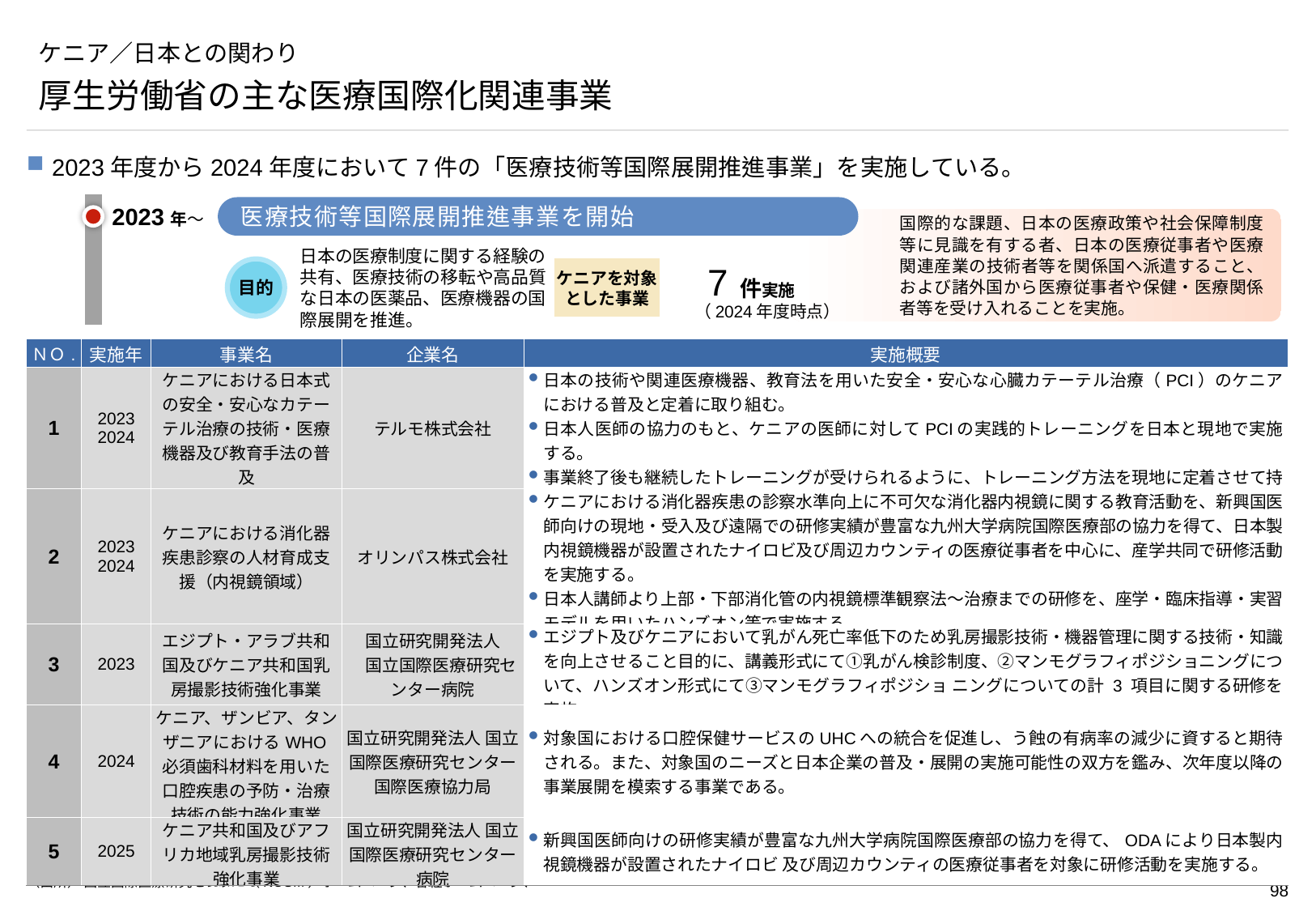

# ケニア／日本との関わり
厚生労働省の主な医療国際化関連事業
2023年度から2024年度において7件の「医療技術等国際展開推進事業」を実施している。
2023年～
医療技術等国際展開推進事業を開始

国際的な課題、日本の医療政策や社会保障制度等に見識を有する者、日本の医療従事者や医療関連産業の技術者等を関係国へ派遣すること、および諸外国から医療従事者や保健・医療関係者等を受け入れることを実施。
7
ケニアを対象とした事業
目的
日本の医療制度に関する経験の共有、医療技術の移転や高品質な日本の医薬品、医療機器の国際展開を推進。
件実施
（2024年度時点）
| ＮＯ. | 実施年 | 事業名 | 企業名 | 実施概要 |
| --- | --- | --- | --- | --- |
| 1 | 2023 2024 | ケニアにおける日本式の安全・安心なカテーテル治療の技術・医療機器及び教育手法の普及 | テルモ株式会社 | 日本の技術や関連医療機器、教育法を用いた安全・安心な心臓カテーテル治療（PCI）のケニアにおける普及と定着に取り組む。 日本人医師の協力のもと、ケニアの医師に対してPCIの実践的トレーニングを日本と現地で実施する。 事業終了後も継続したトレーニングが受けられるように、トレーニング方法を現地に定着させて持続できる仕組みづくりを目指す。 |
| 2 | 2023 2024 | ケニアにおける消化器疾患診察の人材育成支援（内視鏡領域） | オリンパス株式会社 | ケニアにおける消化器疾患の診察水準向上に不可欠な消化器内視鏡に関する教育活動を、新興国医師向けの現地・受入及び遠隔での研修実績が豊富な九州大学病院国際医療部の協力を得て、日本製内視鏡機器が設置されたナイロビ及び周辺カウンティの医療従事者を中心に、産学共同で研修活動を実施する。 日本人講師より上部・下部消化管の内視鏡標準観察法～治療までの研修を、座学・臨床指導・実習モデルを用いたハンズオン等で実施する。 |
| 3 | 2023 | エジプト・アラブ共和国及びケニア共和国乳房撮影技術強化事業 | 国立研究開発法人 　国立国際医療研究センター病院 | エジプト及びケニアにおいて乳がん死亡率低下のため乳房撮影技術・機器管理に関する技術・知識を向上させること目的に、講義形式にて①乳がん検診制度、②マンモグラフィポジショニングについて、ハンズオン形式にて③マンモグラフィポジショ ニングについての計 3 項目に関する研修を実施。 |
| 4 | 2024 | ケニア、ザンビア、タンザニアにおけるWHO必須歯科材料を用いた口腔疾患の予防・治療技術の能力強化事業 | 国立研究開発法人 国立国際医療研究センター 国際医療協力局 | 対象国における口腔保健サービスのUHCへの統合を促進し、う蝕の有病率の減少に資すると期待される。また、対象国のニーズと日本企業の普及・展開の実施可能性の双方を鑑み、次年度以降の事業展開を模索する事業である。 |
| 5 | 2025 | ケニア共和国及びアフリカ地域乳房撮影技術強化事業 | 国立研究開発法人 国立国際医療研究センター病院 | 新興国医師向けの研修実績が豊富な九州大学病院国際医療部の協力を得て、ODAにより日本製内視鏡機器が設置されたナイロビ 及び周辺カウンティの医療従事者を対象に研修活動を実施する。 |
（出所） 国立国際医療研究センター（NCGM）ホームページ、各社ホームページ、